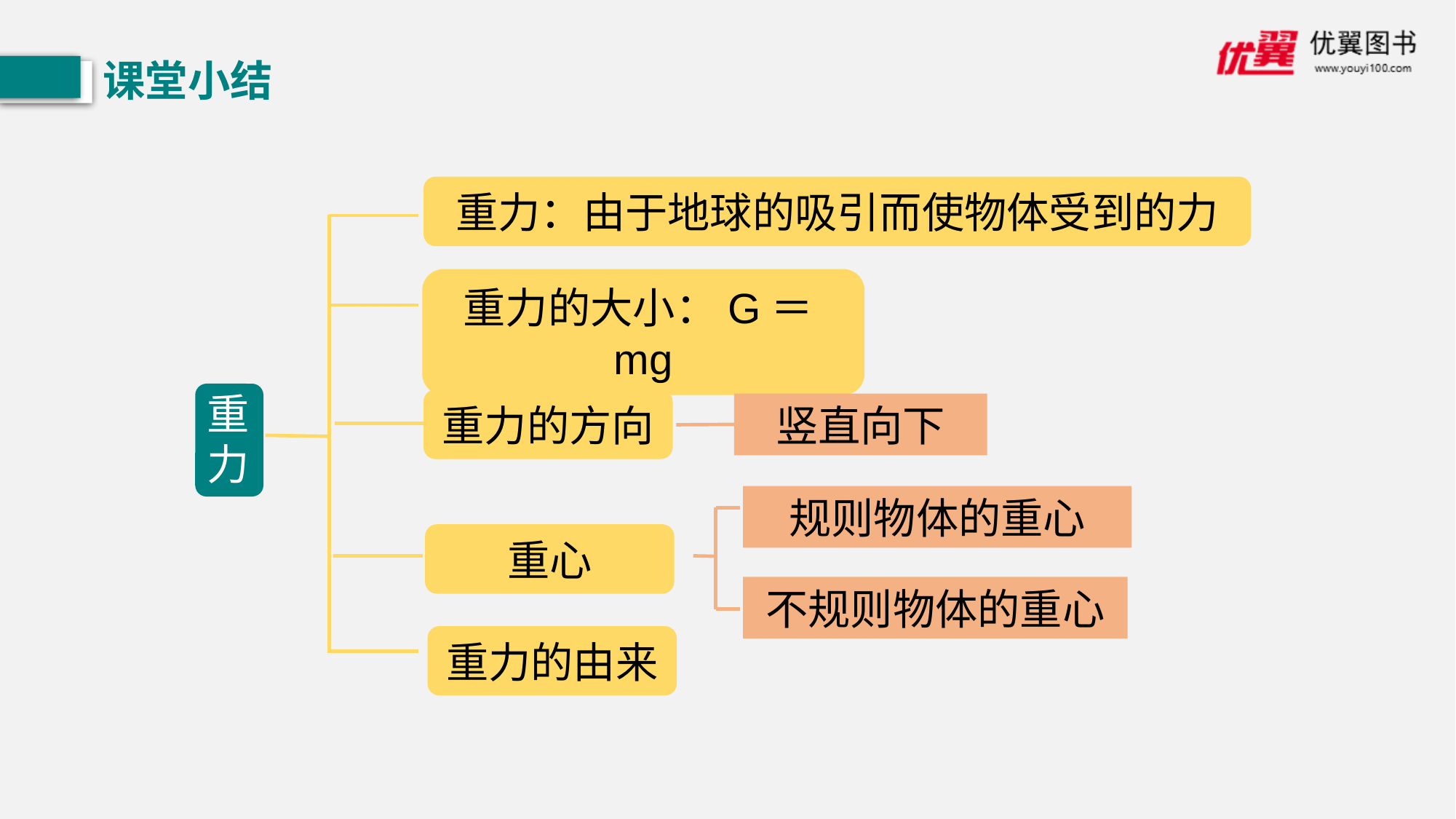

课堂小结

重力：由于地球的吸引而使物体受到的力
重力的大小：G＝mg
重力
重力的方向
竖直向下
规则物体的重心
重心
不规则物体的重心
重力的由来